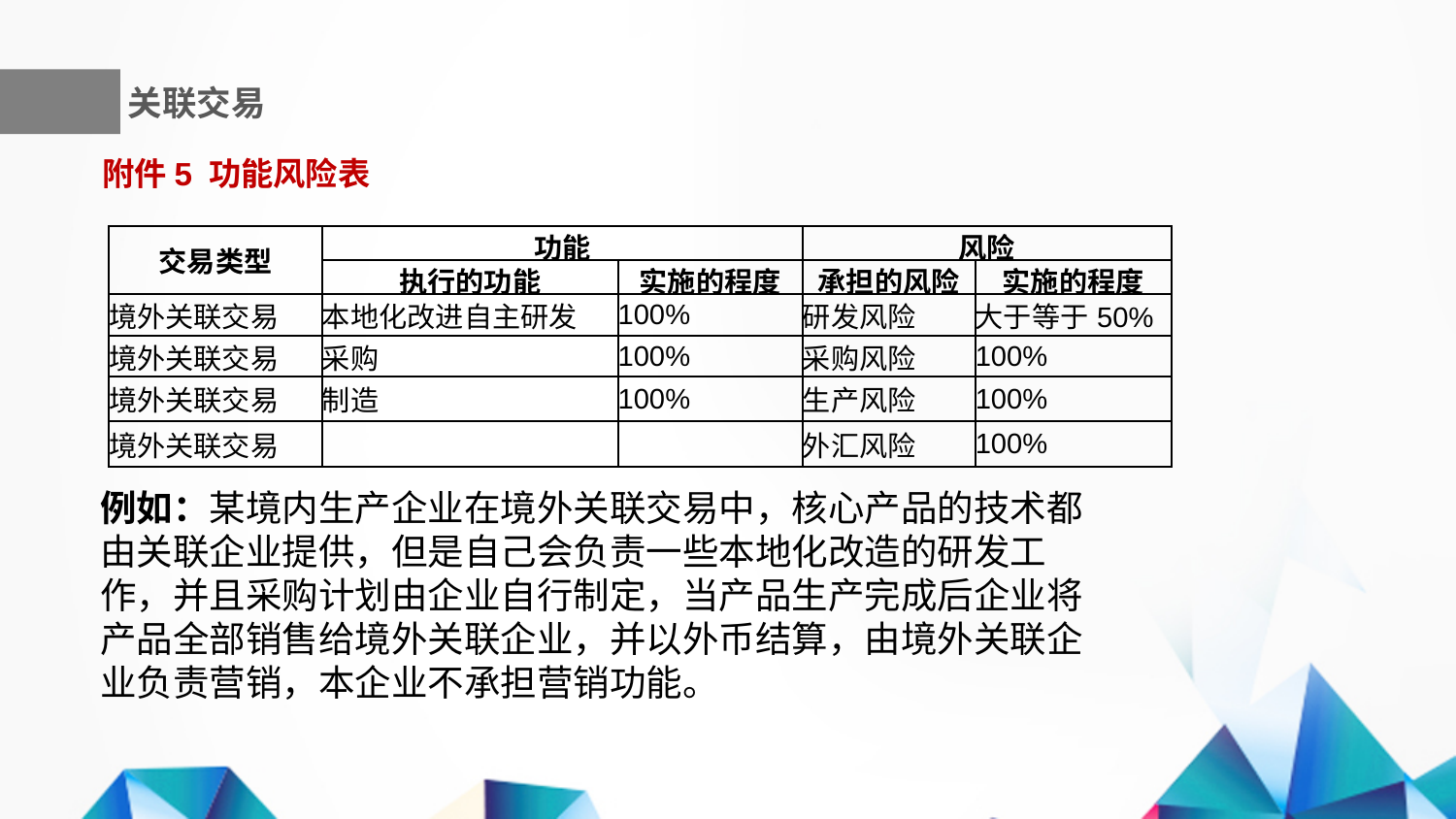

关联交易
附件5 功能风险表
| 交易类型 | 功能 |  | 风险 |  |
| --- | --- | --- | --- | --- |
|  | 执行的功能 | 实施的程度 | 承担的风险 | 实施的程度 |
| 境外关联交易 | 本地化改进自主研发 | 100% | 研发风险 | 大于等于50% |
| 境外关联交易 | 采购 | 100% | 采购风险 | 100% |
| 境外关联交易 | 制造 | 100% | 生产风险 | 100% |
| 境外关联交易 |  |  | 外汇风险 | 100% |
例如：某境内生产企业在境外关联交易中，核心产品的技术都由关联企业提供，但是自己会负责一些本地化改造的研发工作，并且采购计划由企业自行制定，当产品生产完成后企业将产品全部销售给境外关联企业，并以外币结算，由境外关联企业负责营销，本企业不承担营销功能。